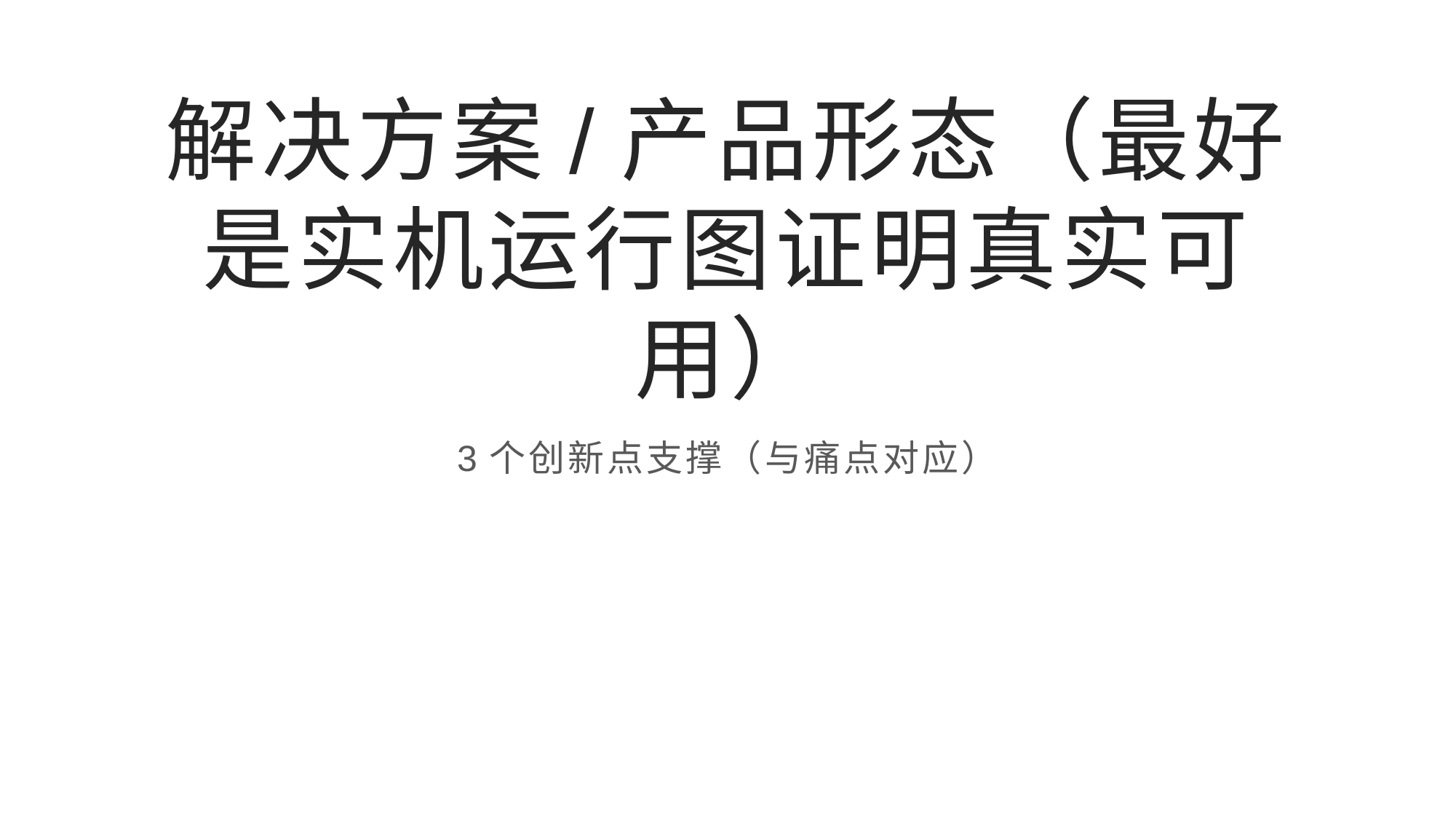

# 解决方案/产品形态（最好是实机运行图证明真实可用）
3个创新点支撑（与痛点对应）